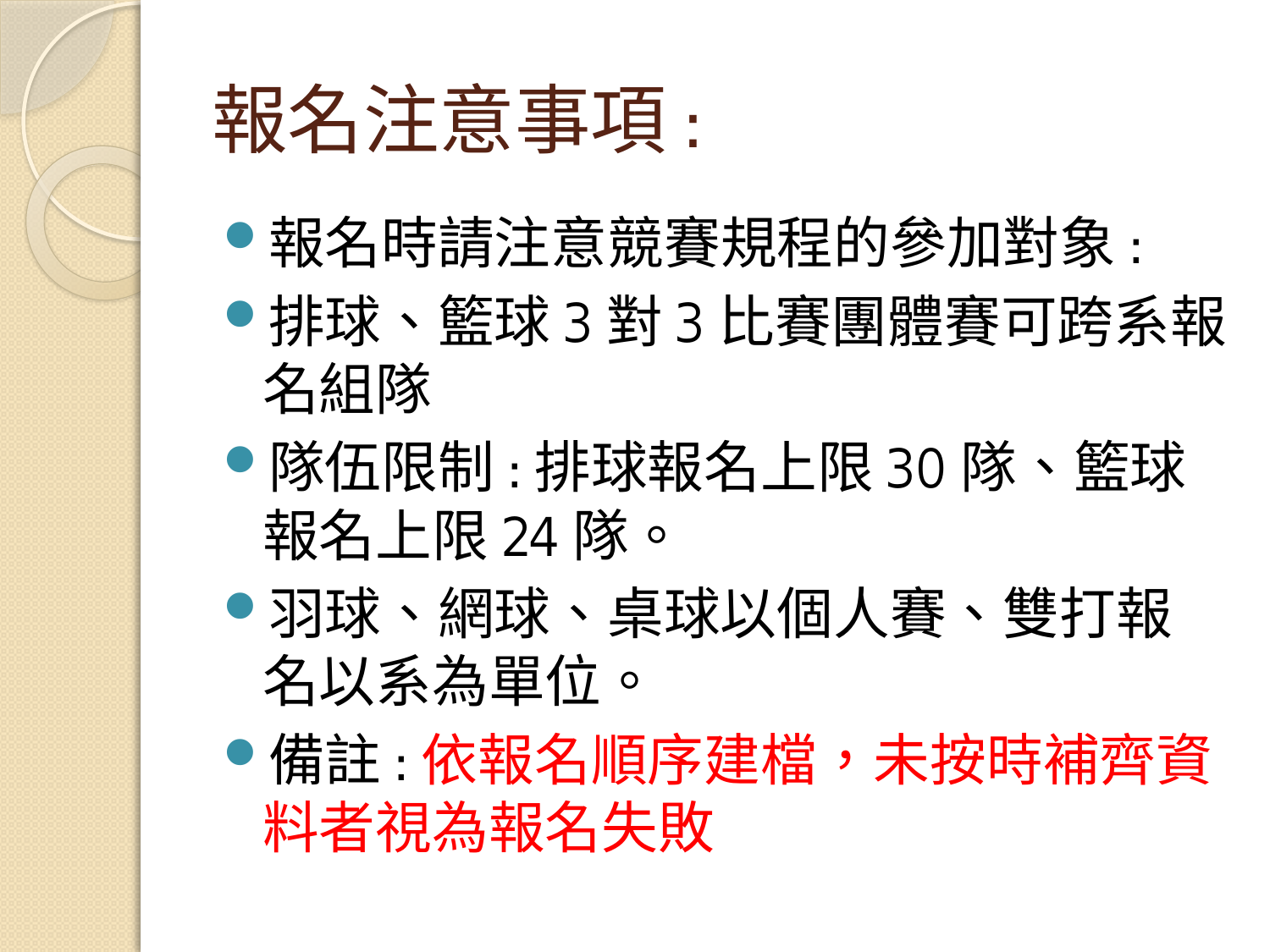

# 報名注意事項:
報名時請注意競賽規程的參加對象:
排球、籃球3對3比賽團體賽可跨系報名組隊
隊伍限制:排球報名上限30隊、籃球報名上限24隊。
羽球、網球、桌球以個人賽、雙打報名以系為單位。
備註:依報名順序建檔，未按時補齊資料者視為報名失敗